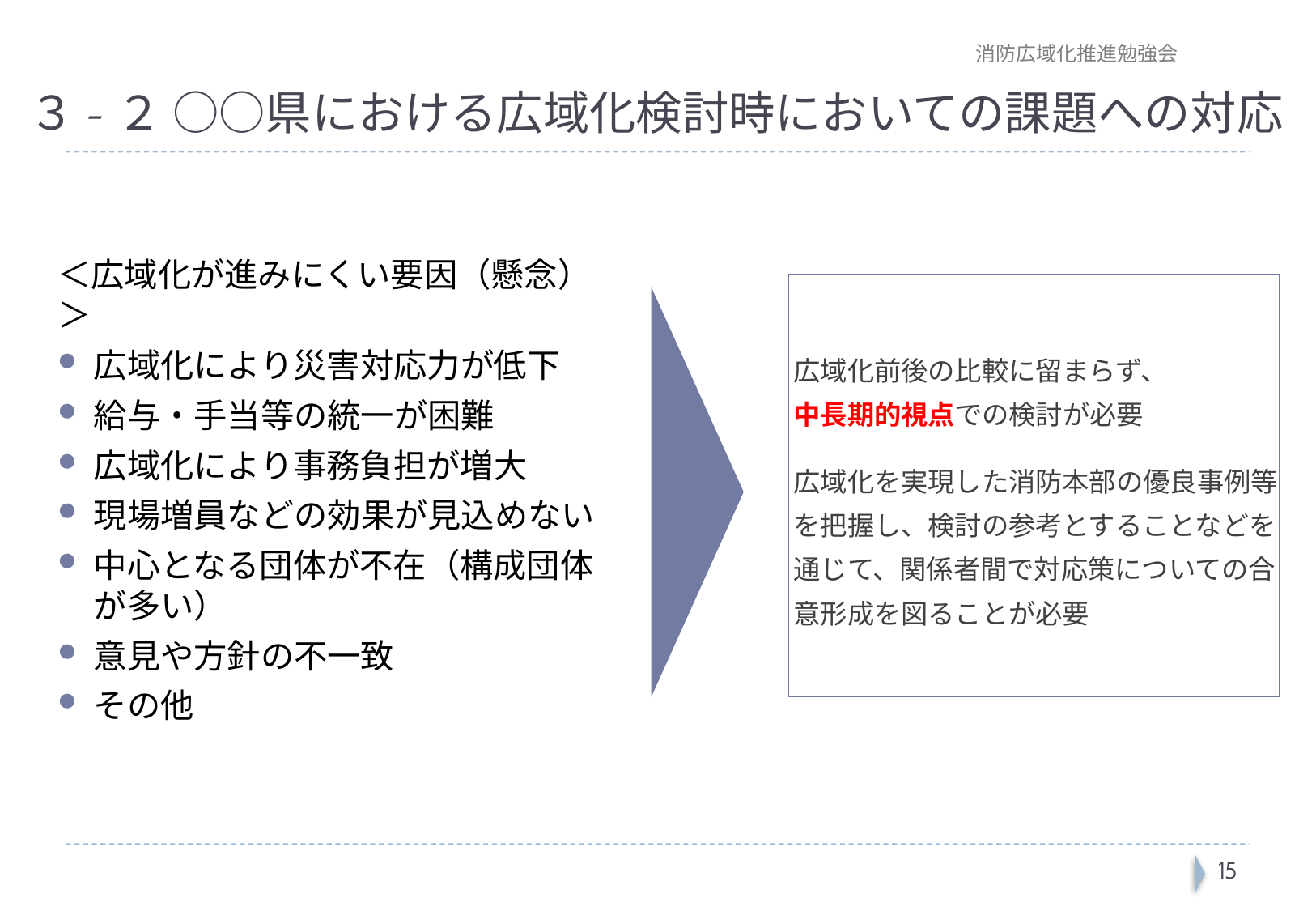

消防広域化推進勉強会
# ３-２ ○○県における広域化検討時においての課題への対応
＜広域化が進みにくい要因（懸念）＞
広域化により災害対応力が低下
給与・手当等の統一が困難
広域化により事務負担が増大
現場増員などの効果が見込めない
中心となる団体が不在（構成団体が多い）
意見や方針の不一致
その他
広域化前後の比較に留まらず、
中長期的視点での検討が必要
広域化を実現した消防本部の優良事例等を把握し、検討の参考とすることなどを通じて、関係者間で対応策についての合意形成を図ることが必要

15